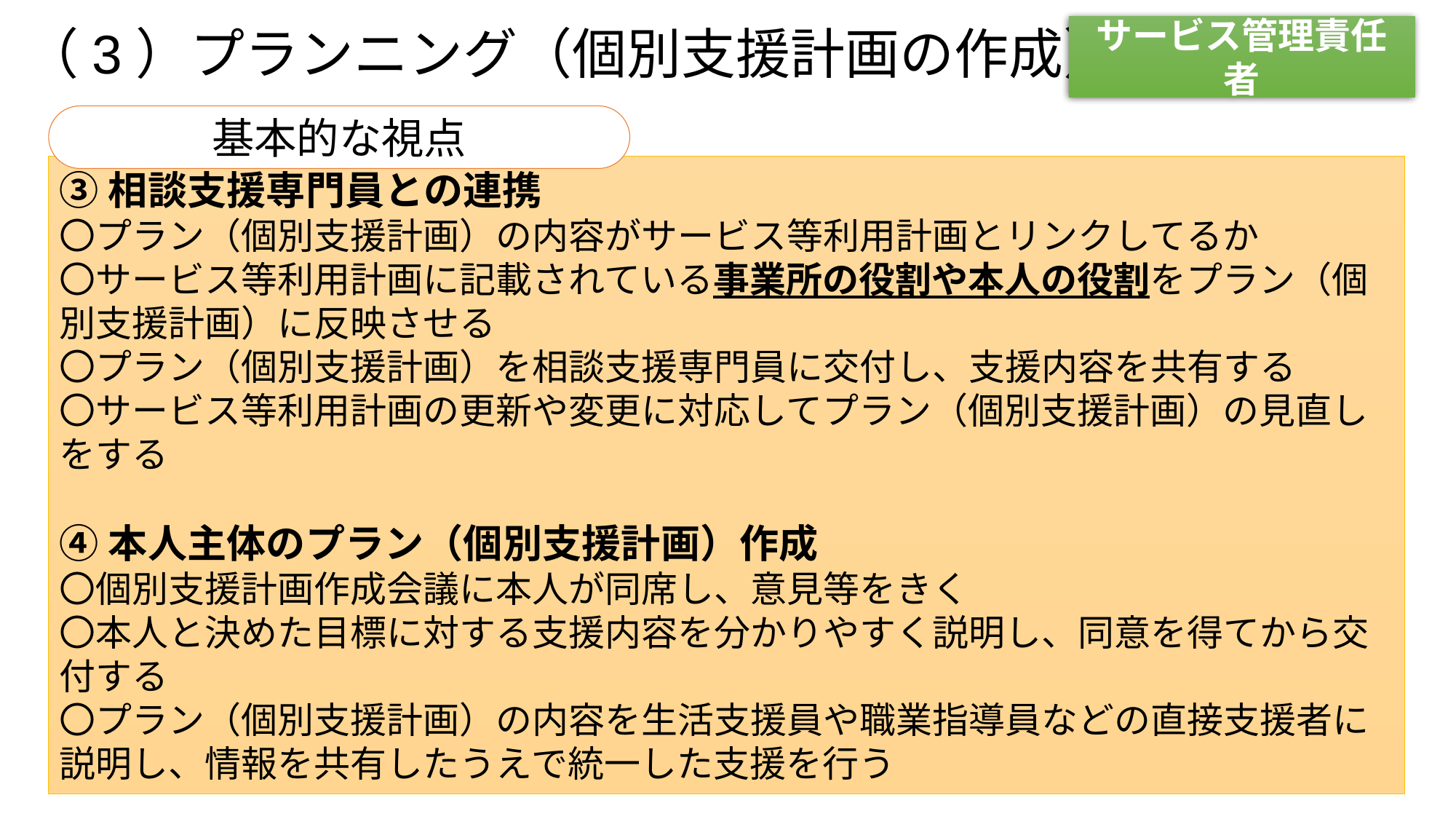

サービス管理責任者
# （3）プランニング（個別支援計画の作成）
基本的な視点
③相談支援専門員との連携
〇プラン（個別支援計画）の内容がサービス等利用計画とリンクしてるか
〇サービス等利用計画に記載されている事業所の役割や本人の役割をプラン（個別支援計画）に反映させる
〇プラン（個別支援計画）を相談支援専門員に交付し、支援内容を共有する
〇サービス等利用計画の更新や変更に対応してプラン（個別支援計画）の見直しをする

④本人主体のプラン（個別支援計画）作成
〇個別支援計画作成会議に本人が同席し、意見等をきく
〇本人と決めた目標に対する支援内容を分かりやすく説明し、同意を得てから交付する
〇プラン（個別支援計画）の内容を生活支援員や職業指導員などの直接支援者に説明し、情報を共有したうえで統一した支援を行う